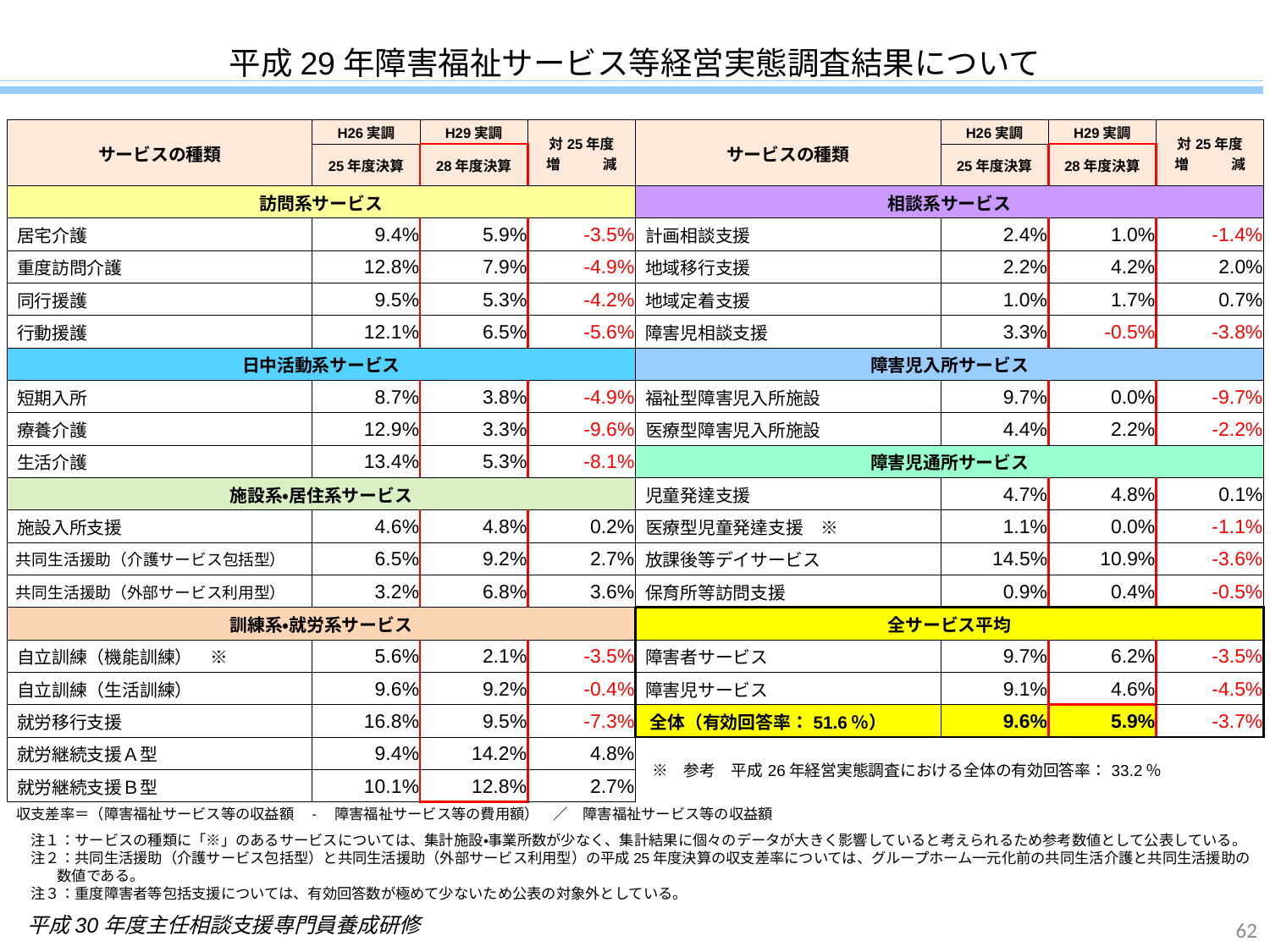

平成29年障害福祉サービス等経営実態調査結果について
| サービスの種類 | H26実調 | H29実調 | 対25年度 増　　　減 | サービスの種類 | H26実調 | H29実調 | 対25年度 増　　　減 |
| --- | --- | --- | --- | --- | --- | --- | --- |
|  | 25年度決算 | 28年度決算 |  |  | 25年度決算 | 28年度決算 |  |
| 訪問系サービス |  |  |  | 相談系サービス |  |  |  |
| 居宅介護 | 9.4% | 5.9% | -3.5% | 計画相談支援 | 2.4% | 1.0% | -1.4% |
| 重度訪問介護 | 12.8% | 7.9% | -4.9% | 地域移行支援 | 2.2% | 4.2% | 2.0% |
| 同行援護 | 9.5% | 5.3% | -4.2% | 地域定着支援 | 1.0% | 1.7% | 0.7% |
| 行動援護 | 12.1% | 6.5% | -5.6% | 障害児相談支援 | 3.3% | -0.5% | -3.8% |
| 日中活動系サービス |  |  |  | 障害児入所サービス |  |  |  |
| 短期入所 | 8.7% | 3.8% | -4.9% | 福祉型障害児入所施設 | 9.7% | 0.0% | -9.7% |
| 療養介護 | 12.9% | 3.3% | -9.6% | 医療型障害児入所施設 | 4.4% | 2.2% | -2.2% |
| 生活介護 | 13.4% | 5.3% | -8.1% | 障害児通所サービス |  |  |  |
| 施設系・居住系サービス |  |  |  | 児童発達支援 | 4.7% | 4.8% | 0.1% |
| 施設入所支援 | 4.6% | 4.8% | 0.2% | 医療型児童発達支援　※ | 1.1% | 0.0% | -1.1% |
| 共同生活援助（介護サービス包括型） | 6.5% | 9.2% | 2.7% | 放課後等デイサービス | 14.5% | 10.9% | -3.6% |
| 共同生活援助（外部サービス利用型） | 3.2% | 6.8% | 3.6% | 保育所等訪問支援 | 0.9% | 0.4% | -0.5% |
| 訓練系・就労系サービス |  |  |  | 全サービス平均 |  |  |  |
| 自立訓練（機能訓練）　※ | 5.6% | 2.1% | -3.5% | 障害者サービス | 9.7% | 6.2% | -3.5% |
| 自立訓練（生活訓練） | 9.6% | 9.2% | -0.4% | 障害児サービス | 9.1% | 4.6% | -4.5% |
| 就労移行支援 | 16.8% | 9.5% | -7.3% | 全体（有効回答率：51.6％） | 9.6% | 5.9% | -3.7% |
| 就労継続支援Ａ型 | 9.4% | 14.2% | 4.8% | ※　参考　平成26年経営実態調査における全体の有効回答率：33.2％ |  |  |  |
| 就労継続支援Ｂ型 | 10.1% | 12.8% | 2.7% |  |  |  |  |
収支差率＝（障害福祉サービス等の収益額　-　障害福祉サービス等の費用額）　／　障害福祉サービス等の収益額

　注１：サービスの種類に「※」のあるサービスについては、集計施設・事業所数が少なく、集計結果に個々のデータが大きく影響していると考えられるため参考数値として公表している。
　注２：共同生活援助（介護サービス包括型）と共同生活援助（外部サービス利用型）の平成25年度決算の収支差率については、グループホーム一元化前の共同生活介護と共同生活援助の数値である。
　注３：重度障害者等包括支援については、有効回答数が極めて少ないため公表の対象外としている。
62
平成30年度主任相談支援専門員養成研修